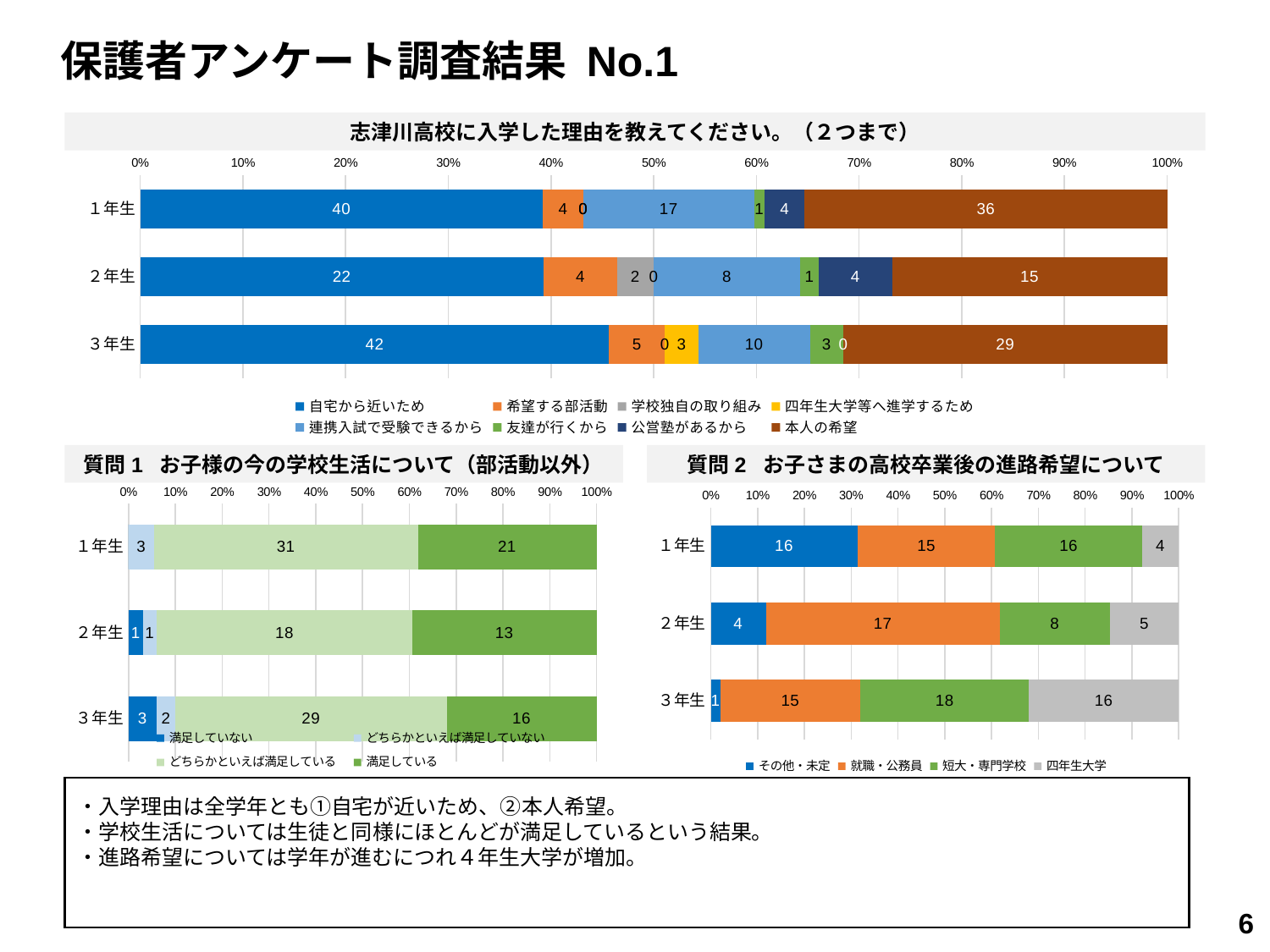

保護者アンケート調査結果 No.1
志津川高校に入学した理由を教えてください。（２つまで）

### Chart

| Category | 自宅から近いため | 希望する部活動 | 学校独自の取り組み | 四年生大学等へ進学するため | 連携入試で受験できるから | 友達が行くから | 公営塾があるから | 本人の希望 |
|---|---|---|---|---|---|---|---|---|
| １年生 | 40.0 | 4.0 | 0.0 | 0.0 | 17.0 | 1.0 | 4.0 | 36.0 |
| ２年生 | 22.0 | 4.0 | 2.0 | 0.0 | 8.0 | 1.0 | 4.0 | 15.0 |
| ３年生 | 42.0 | 5.0 | 0.0 | 3.0 | 10.0 | 3.0 | 0.0 | 29.0 |
質問2  お子さまの高校卒業後の進路希望について
質問1  お子様の今の学校生活について（部活動以外）

### Chart

| Category | 満足していない | どちらかといえば満足していない | どちらかといえば満足している | 満足している |
|---|---|---|---|---|
| １年生 | 0.0 | 3.0 | 31.0 | 21.0 |
| ２年生 | 1.0 | 1.0 | 18.0 | 13.0 |
| ３年生 | 3.0 | 2.0 | 29.0 | 16.0 |

### Chart

| Category | その他・未定 | 就職・公務員 | 短大・専門学校 | 四年生大学 |
|---|---|---|---|---|
| １年生 | 16.0 | 15.0 | 16.0 | 4.0 |
| ２年生 | 4.0 | 17.0 | 8.0 | 5.0 |
| ３年生 | 1.0 | 15.0 | 18.0 | 16.0 |
・入学理由は全学年とも①自宅が近いため、②本人希望。
・学校生活については生徒と同様にほとんどが満足しているという結果。
・進路希望については学年が進むにつれ４年生大学が増加。
6